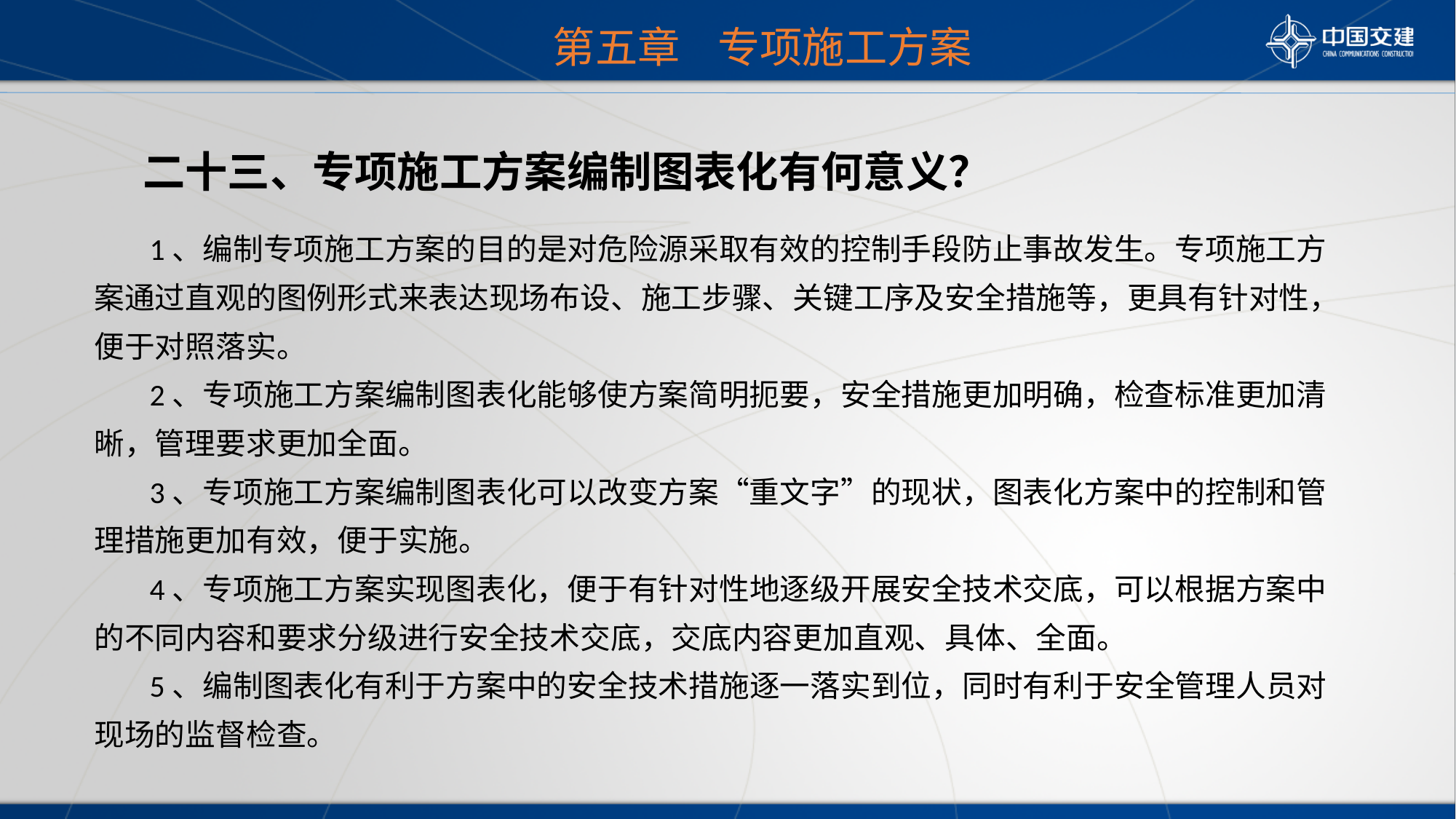

第五章    专项施工方案
    二十三、专项施工方案编制图表化有何意义？
        1、编制专项施工方案的目的是对危险源采取有效的控制手段防止事故发生。专项施工方案通过直观的图例形式来表达现场布设、施工步骤、关键工序及安全措施等，更具有针对性，便于对照落实。
        2、专项施工方案编制图表化能够使方案简明扼要，安全措施更加明确，检查标准更加清晰，管理要求更加全面。
        3、专项施工方案编制图表化可以改变方案“重文字”的现状，图表化方案中的控制和管理措施更加有效，便于实施。
        4、专项施工方案实现图表化，便于有针对性地逐级开展安全技术交底，可以根据方案中的不同内容和要求分级进行安全技术交底，交底内容更加直观、具体、全面。
        5、编制图表化有利于方案中的安全技术措施逐一落实到位，同时有利于安全管理人员对现场的监督检查。